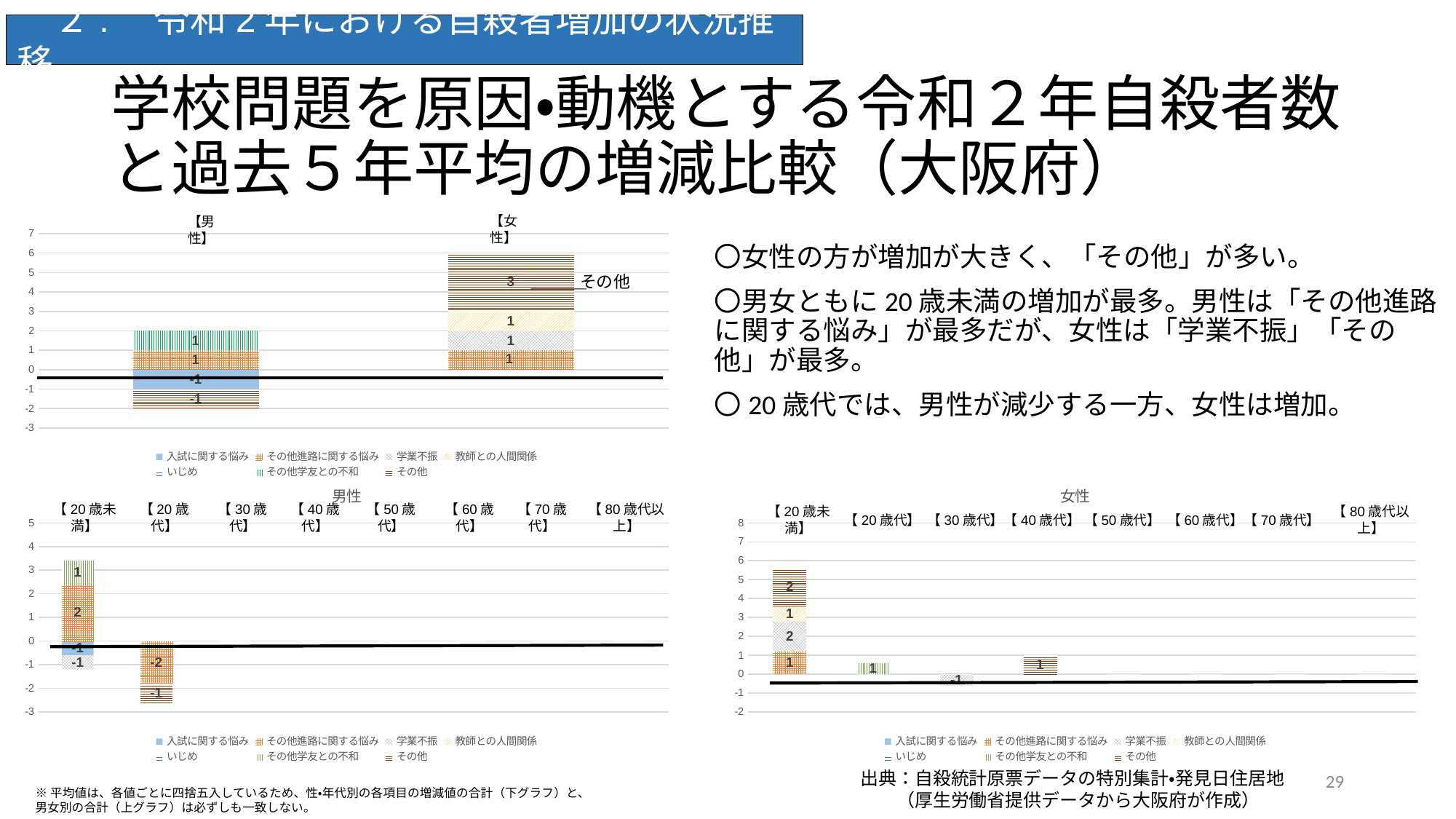

２.　令和2年における自殺者増加の状況推移
# 学校問題を原因・動機とする令和２年自殺者数と過去５年平均の増減比較（大阪府）
〇女性の方が増加が大きく、「その他」が多い。
〇男女ともに20歳未満の増加が最多。男性は「その他進路に関する悩み」が最多だが、女性は「学業不振」「その他」が最多。
〇20歳代では、男性が減少する一方、女性は増加。

### Chart

| Category | 入試に関する悩み | その他進路に関する悩み | 学業不振 | 教師との人間関係 | いじめ | その他学友との不和 | その他 |
|---|---|---|---|---|---|---|---|
| 男性 | -1.0 | 1.0 | 0.0 | 0.0 | 0.0 | 1.0 | -1.0 |
| 女性 | 0.0 | 1.0 | 1.0 | 1.0 | 0.0 | 0.0 | 3.0 |
【女性】
【男性】
その他

### Chart: 男性

| Category | 入試に関する悩み | その他進路に関する悩み | 学業不振 | 教師との人間関係 | いじめ | その他学友との不和 | その他 |
|---|---|---|---|---|---|---|---|
【80歳代以上】
【20歳未満】
【20歳代】
【30歳代】
【40歳代】
【50歳代】
【60歳代】
【70歳代】

### Chart: 女性

| Category | 入試に関する悩み | その他進路に関する悩み | 学業不振 | 教師との人間関係 | いじめ | その他学友との不和 | その他 |
|---|---|---|---|---|---|---|---|
【80歳代以上】
【20歳未満】
【20歳代】
【30歳代】
【40歳代】
【50歳代】
【60歳代】
【70歳代】
29
出典：自殺統計原票データの特別集計・発見日住居地
　　（厚生労働省提供データから大阪府が作成）
※平均値は、各値ごとに四捨五入しているため、性・年代別の各項目の増減値の合計（下グラフ）と、
男女別の合計（上グラフ）は必ずしも一致しない。